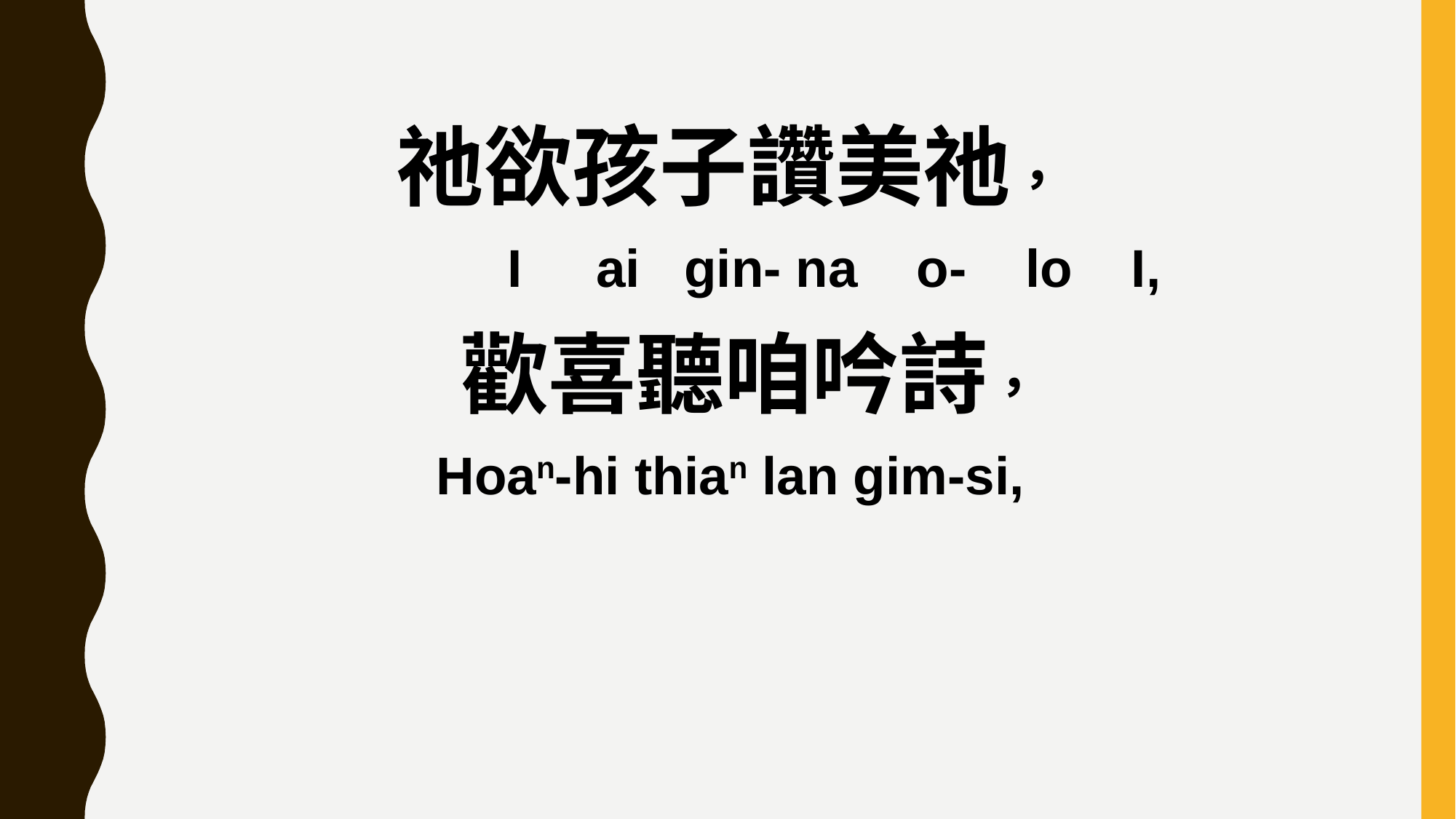

祂欲孩子讚美祂，
                     I     ai   gin- na    o-    lo    I,
 歡喜聽咱吟詩，
Hoan-hi thian lan gim-si,